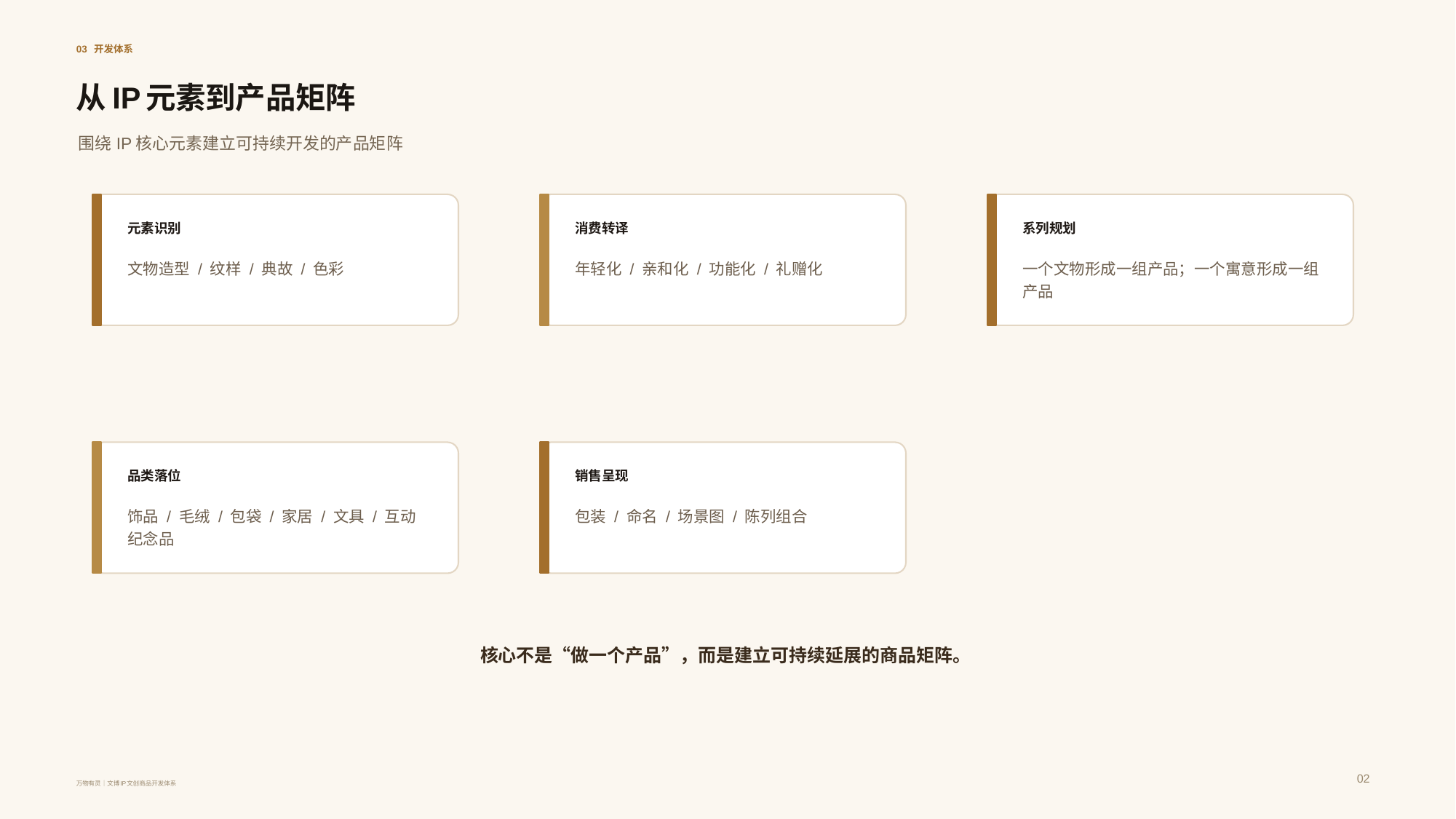

03  开发体系
从IP元素到产品矩阵
围绕IP核心元素建立可持续开发的产品矩阵

元素识别
消费转译
系列规划
文物造型 / 纹样 / 典故 / 色彩
年轻化 / 亲和化 / 功能化 / 礼赠化
一个文物形成一组产品；一个寓意形成一组产品

品类落位
销售呈现
饰品 / 毛绒 / 包袋 / 家居 / 文具 / 互动纪念品
包装 / 命名 / 场景图 / 陈列组合
核心不是“做一个产品”，而是建立可持续延展的商品矩阵。
02
万物有灵｜文博IP文创商品开发体系